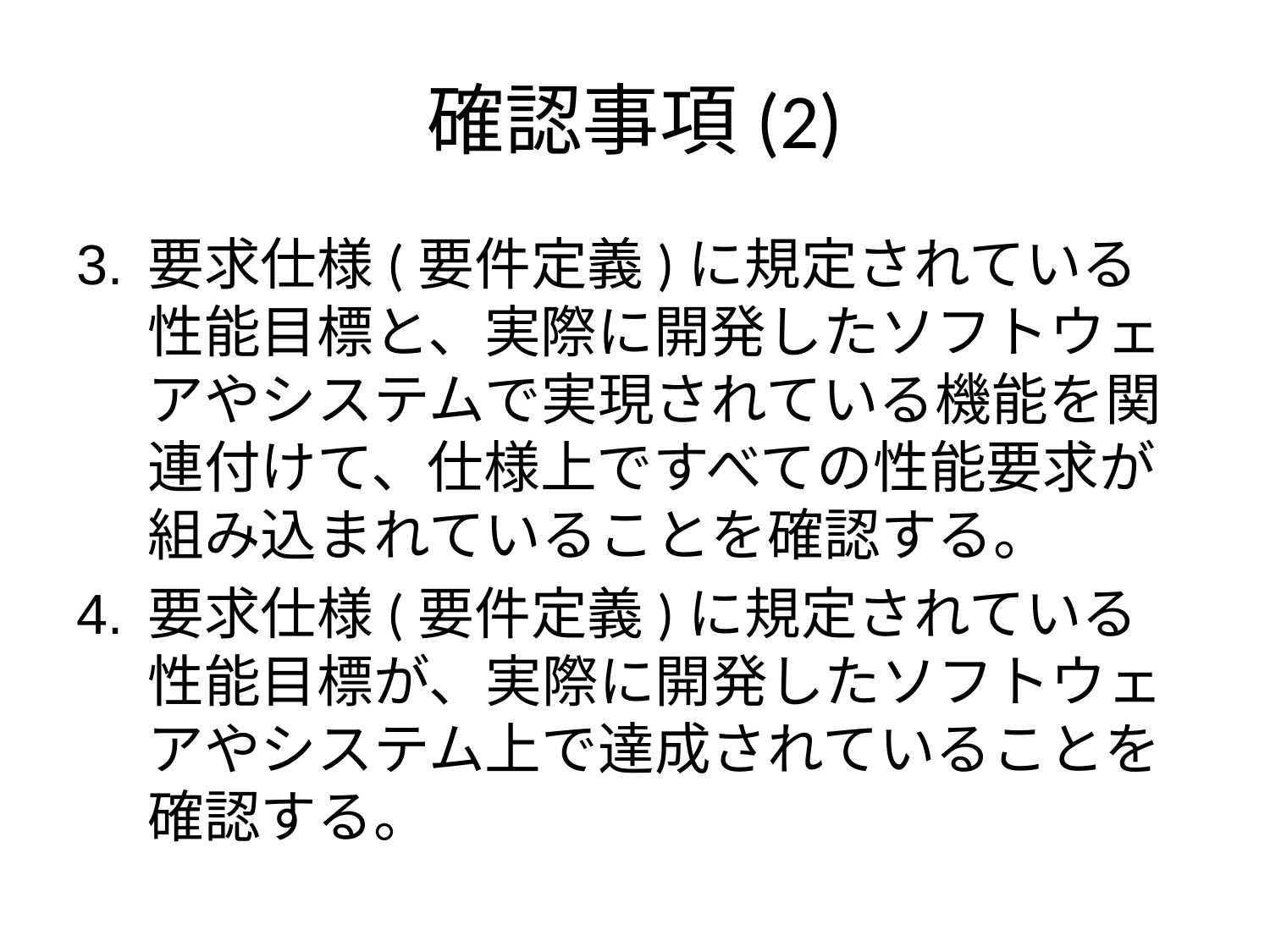

# 確認事項(2)
要求仕様(要件定義)に規定されている性能目標と、実際に開発したソフトウェアやシステムで実現されている機能を関連付けて、仕様上ですべての性能要求が組み込まれていることを確認する。
要求仕様(要件定義)に規定されている性能目標が、実際に開発したソフトウェアやシステム上で達成されていることを確認する。